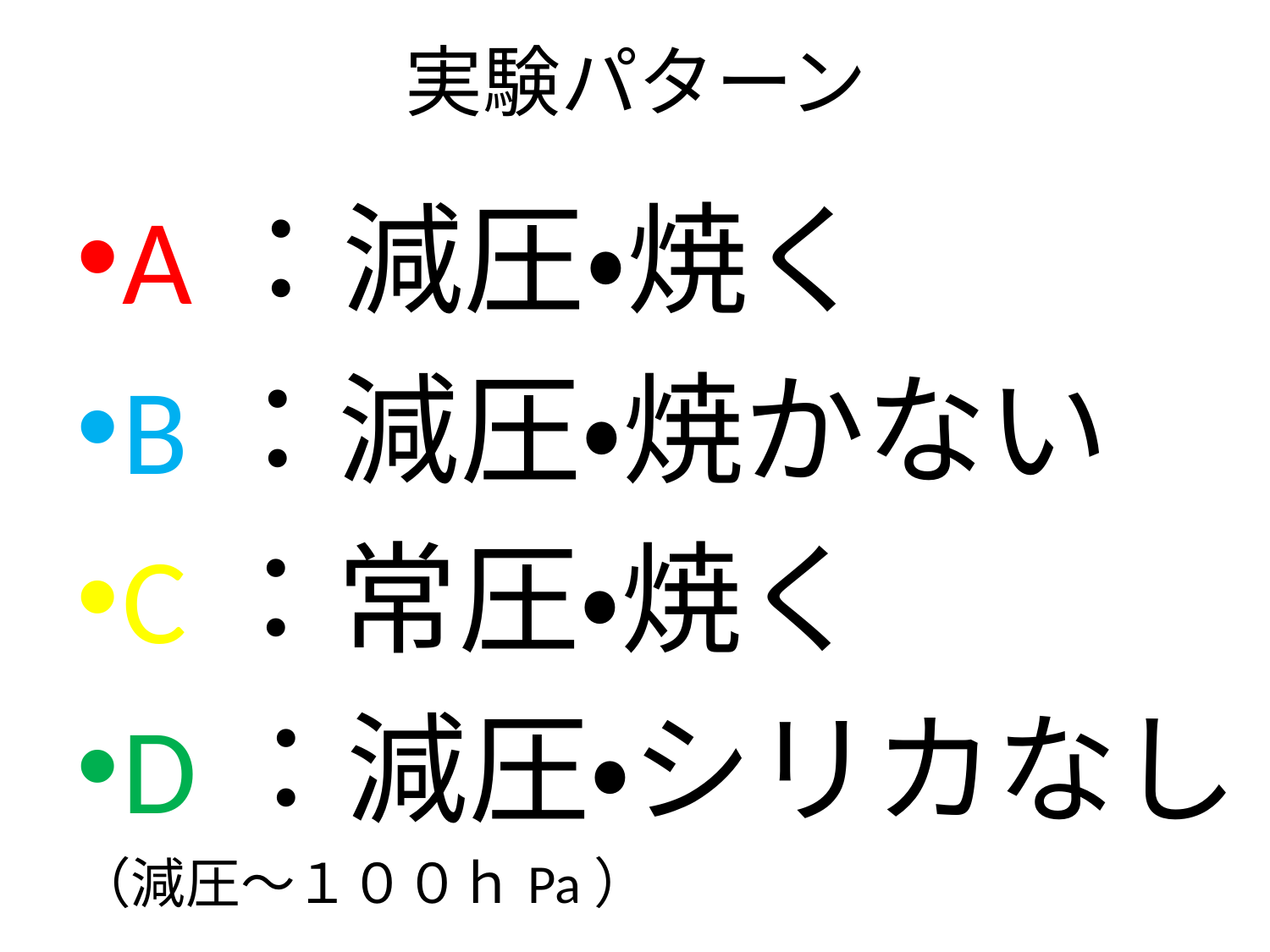

# 実験パターン
A：減圧・焼く
B：減圧・焼かない
C：常圧・焼く
D：減圧・シリカなし
（減圧～１００ｈPa）